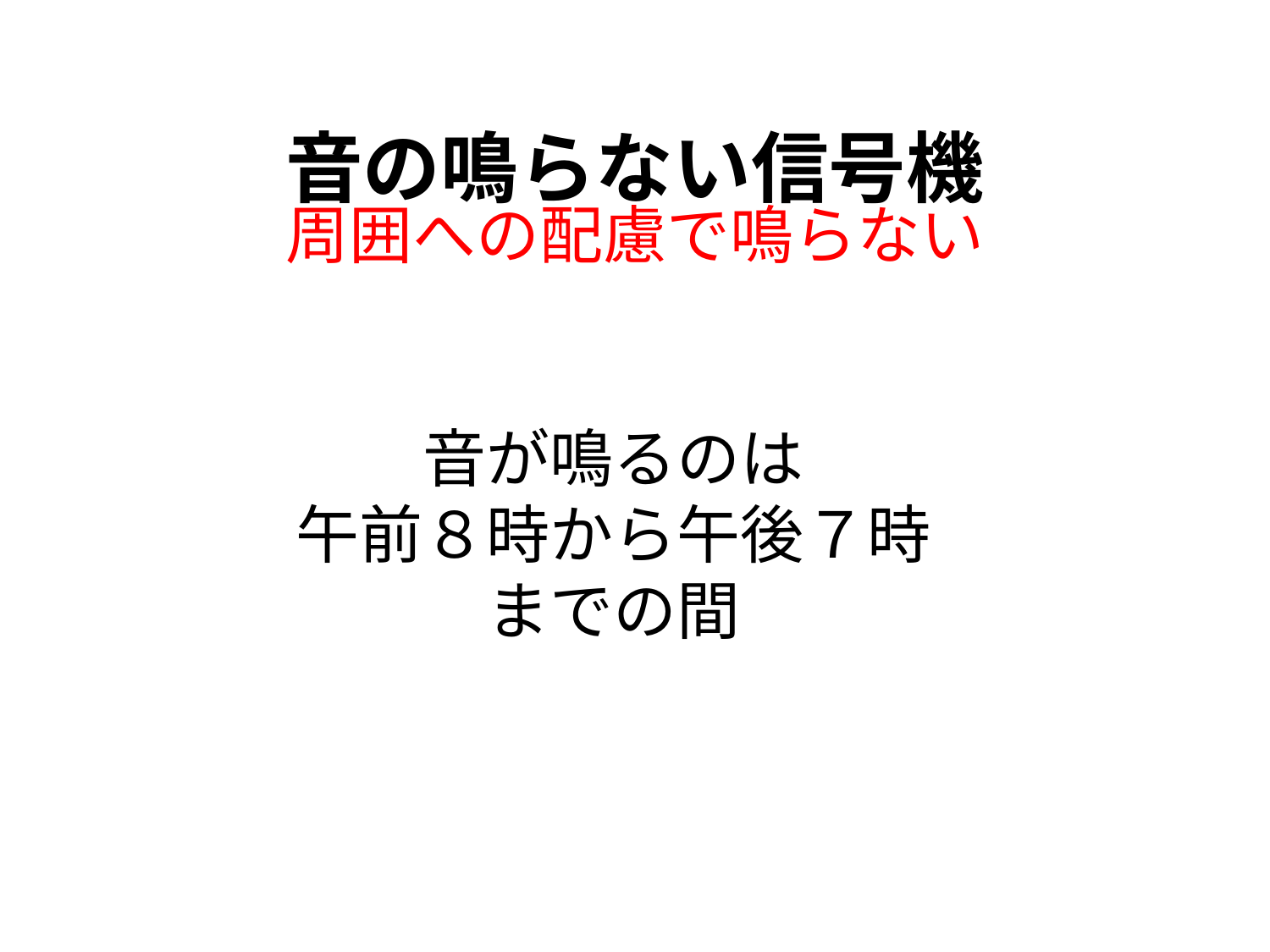

# 音の鳴らない信号機
周囲への配慮で鳴らない
音が鳴るのは
午前８時から午後７時
までの間